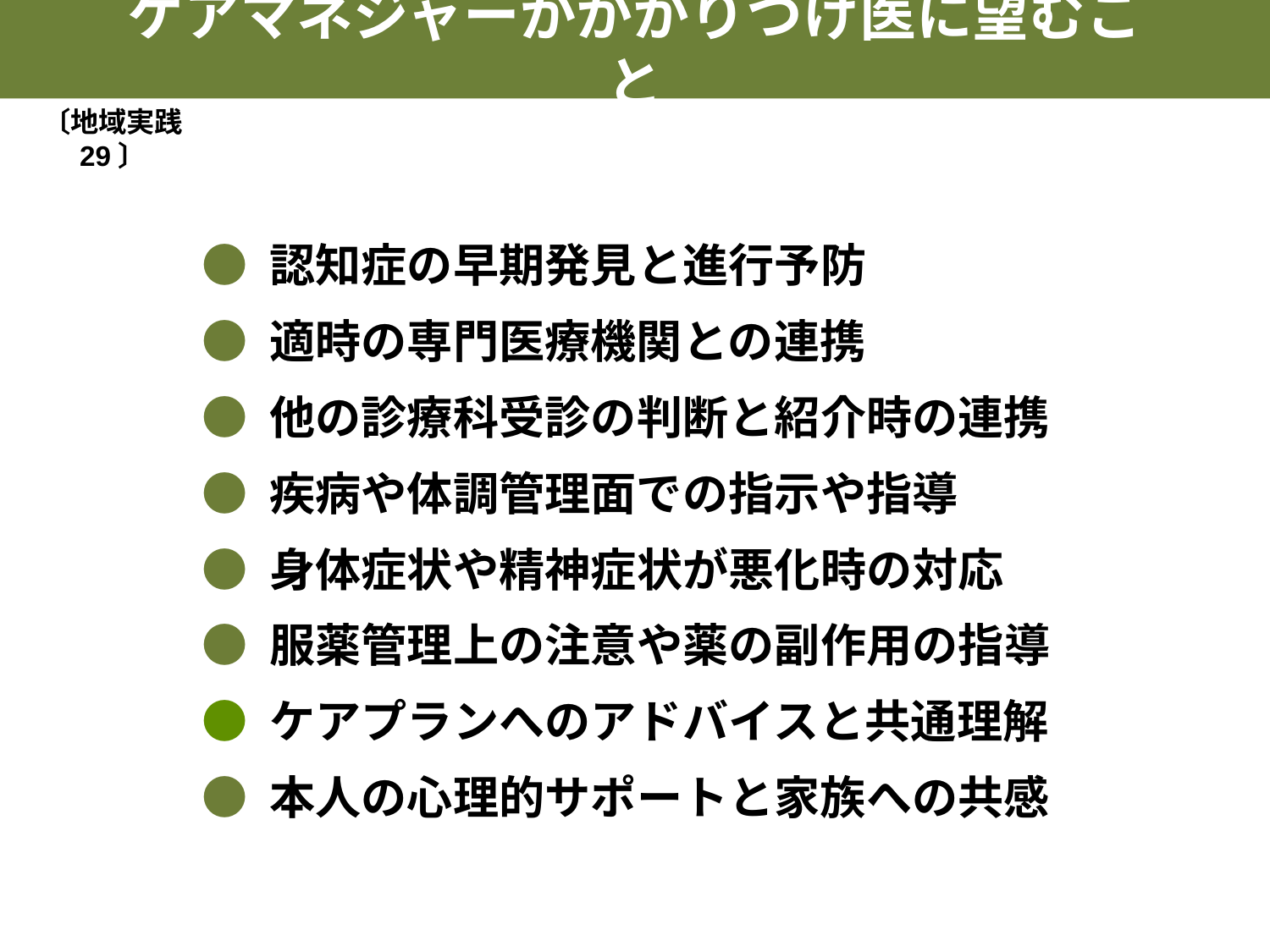

ケアマネジャーがかかりつけ医に望むこと
〔地域実践 29〕
● 認知症の早期発見と進行予防
● 適時の専門医療機関との連携
● 他の診療科受診の判断と紹介時の連携
● 疾病や体調管理面での指示や指導
● 身体症状や精神症状が悪化時の対応
● 服薬管理上の注意や薬の副作用の指導
● ケアプランへのアドバイスと共通理解
● 本人の心理的サポートと家族への共感